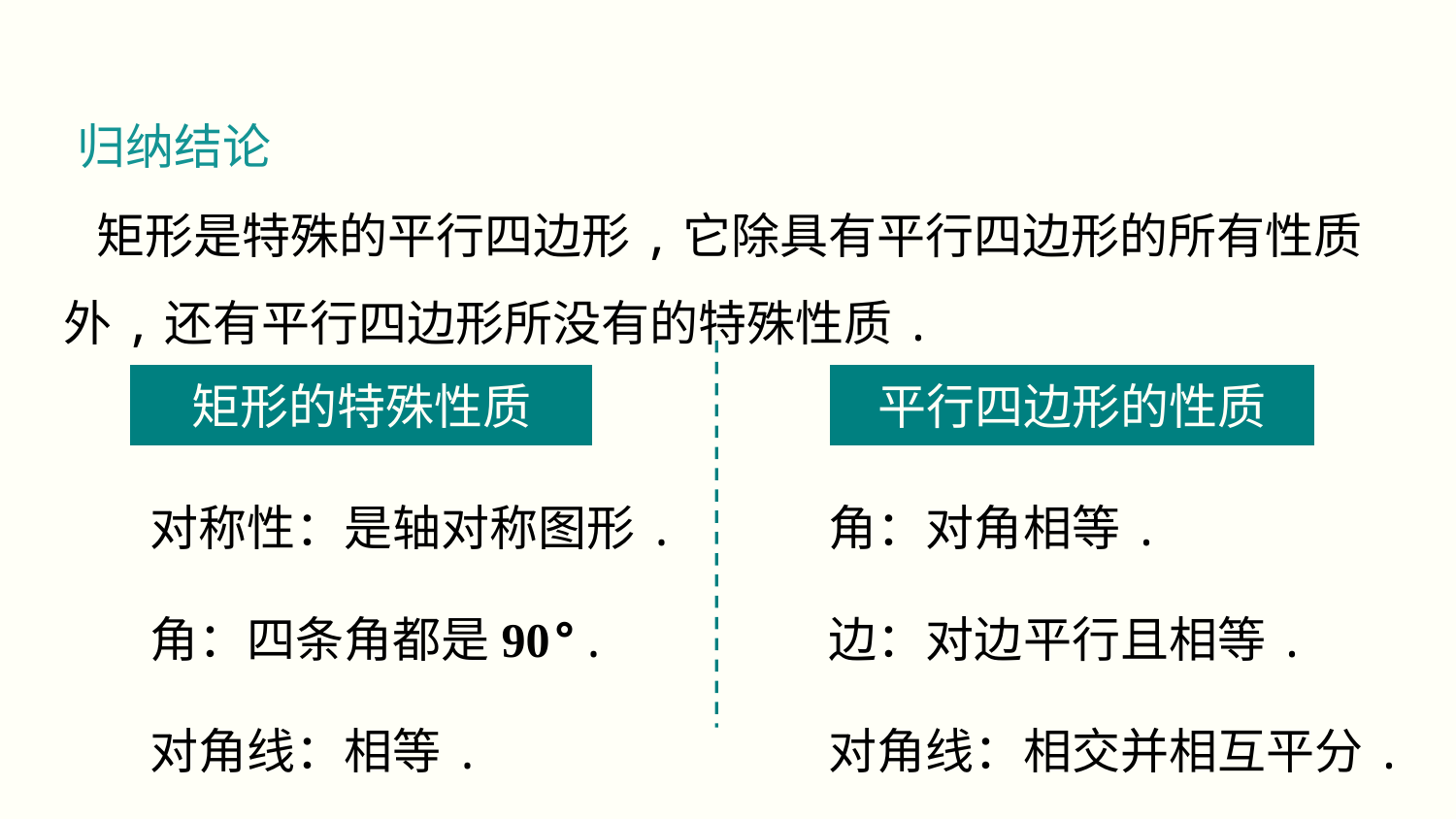

归纳结论
       矩形是特殊的平行四边形,它除具有平行四边形的所有性质外,还有平行四边形所没有的特殊性质.

矩形的特殊性质
平行四边形的性质
对称性：是轴对称图形.
角：四条角都是90°.
对角线：相等.
角：对角相等.
边：对边平行且相等.
对角线：相交并相互平分.